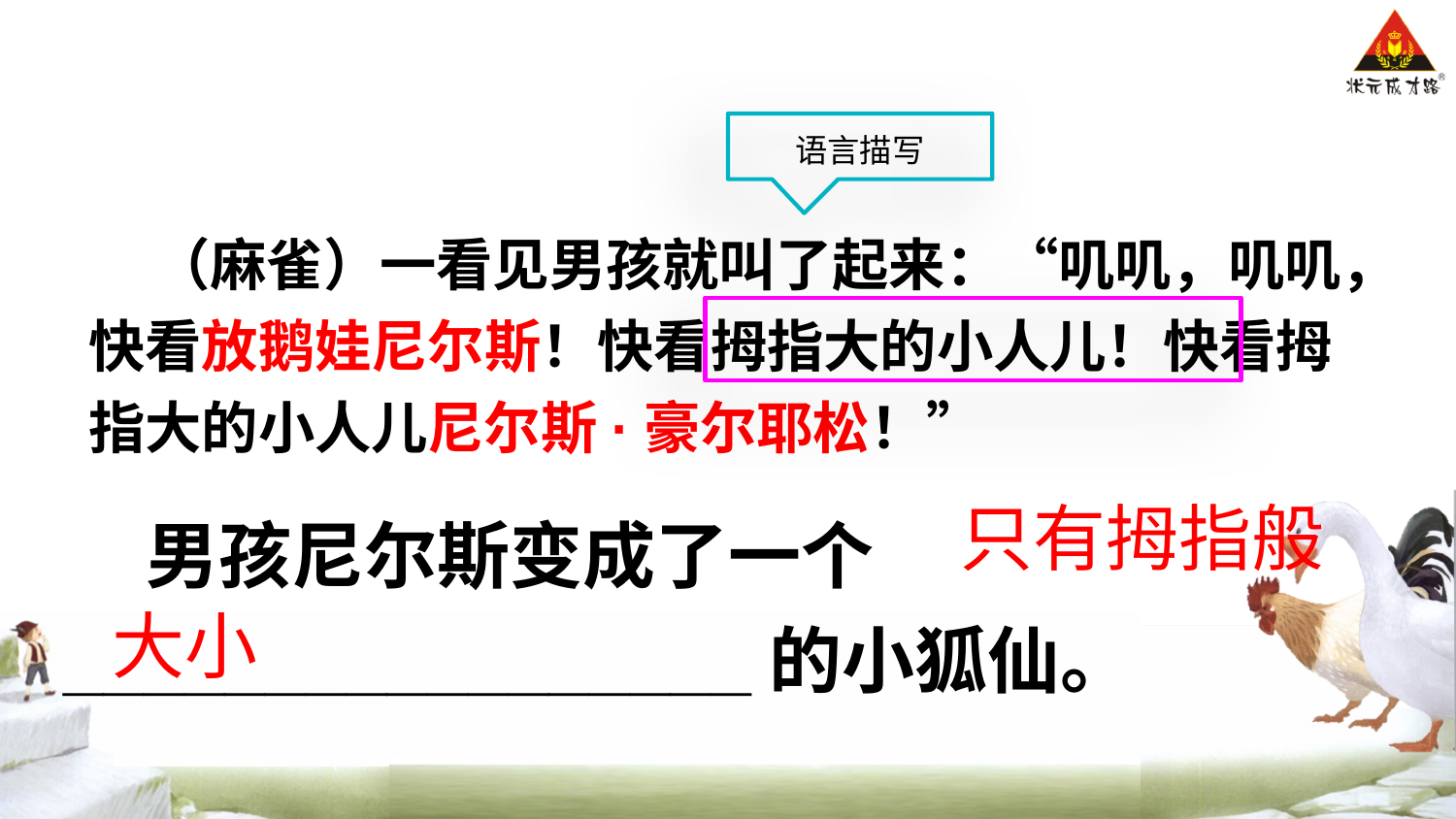

语言描写
    （麻雀）一看见男孩就叫了起来：“叽叽，叽叽，快看放鹅娃尼尔斯！快看拇指大的小人儿！快看拇指大的小人儿尼尔斯·豪尔耶松！”

    男孩尼尔斯变成了一个_________________的小狐仙。
只有拇指般
大小